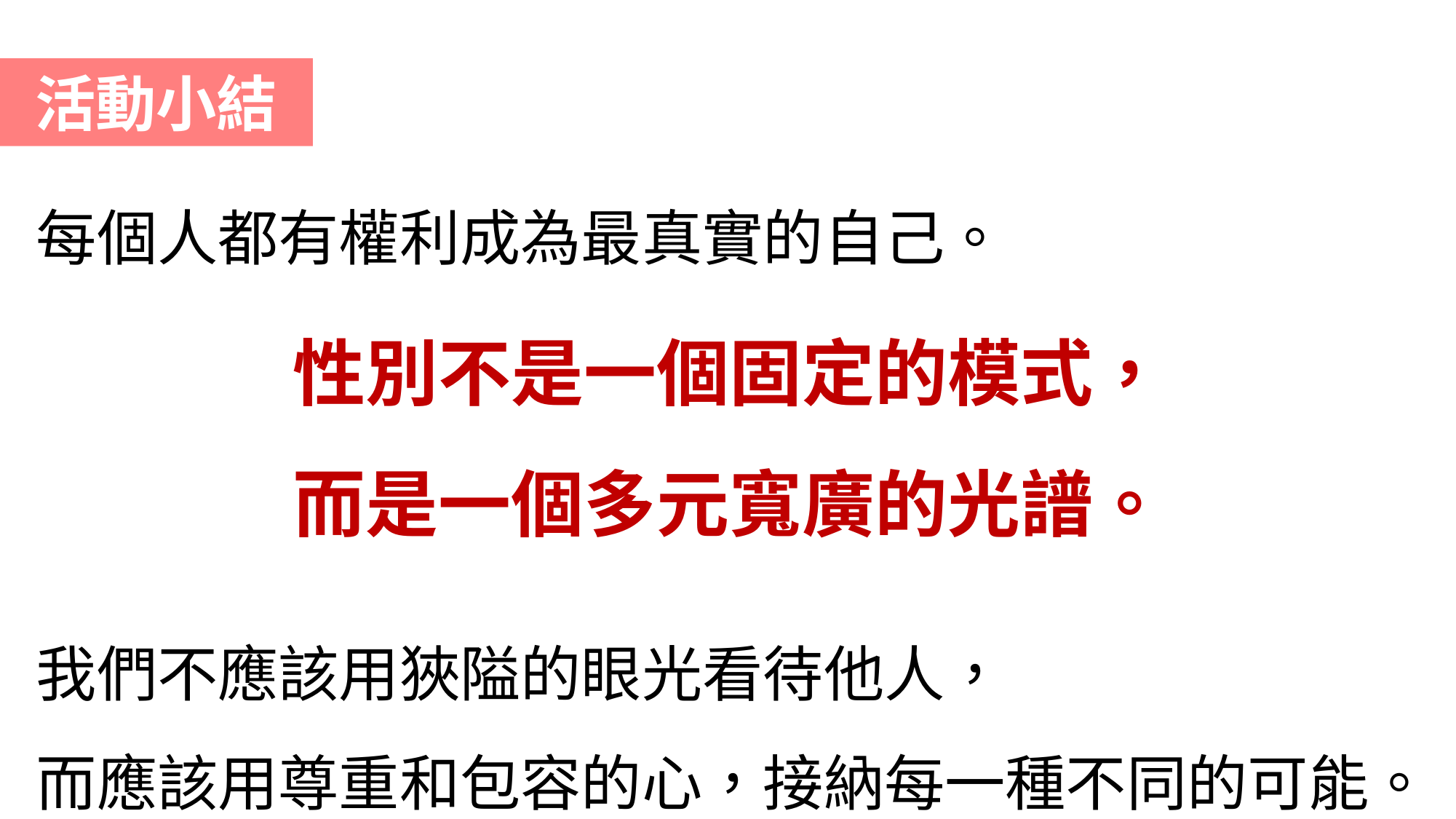

活動小結
每個人都有權利成為最真實的自己。

我們不應該用狹隘的眼光看待他人，
而應該用尊重和包容的心，接納每一種不同的可能。
性別不是一個固定的模式，
而是一個多元寬廣的光譜。